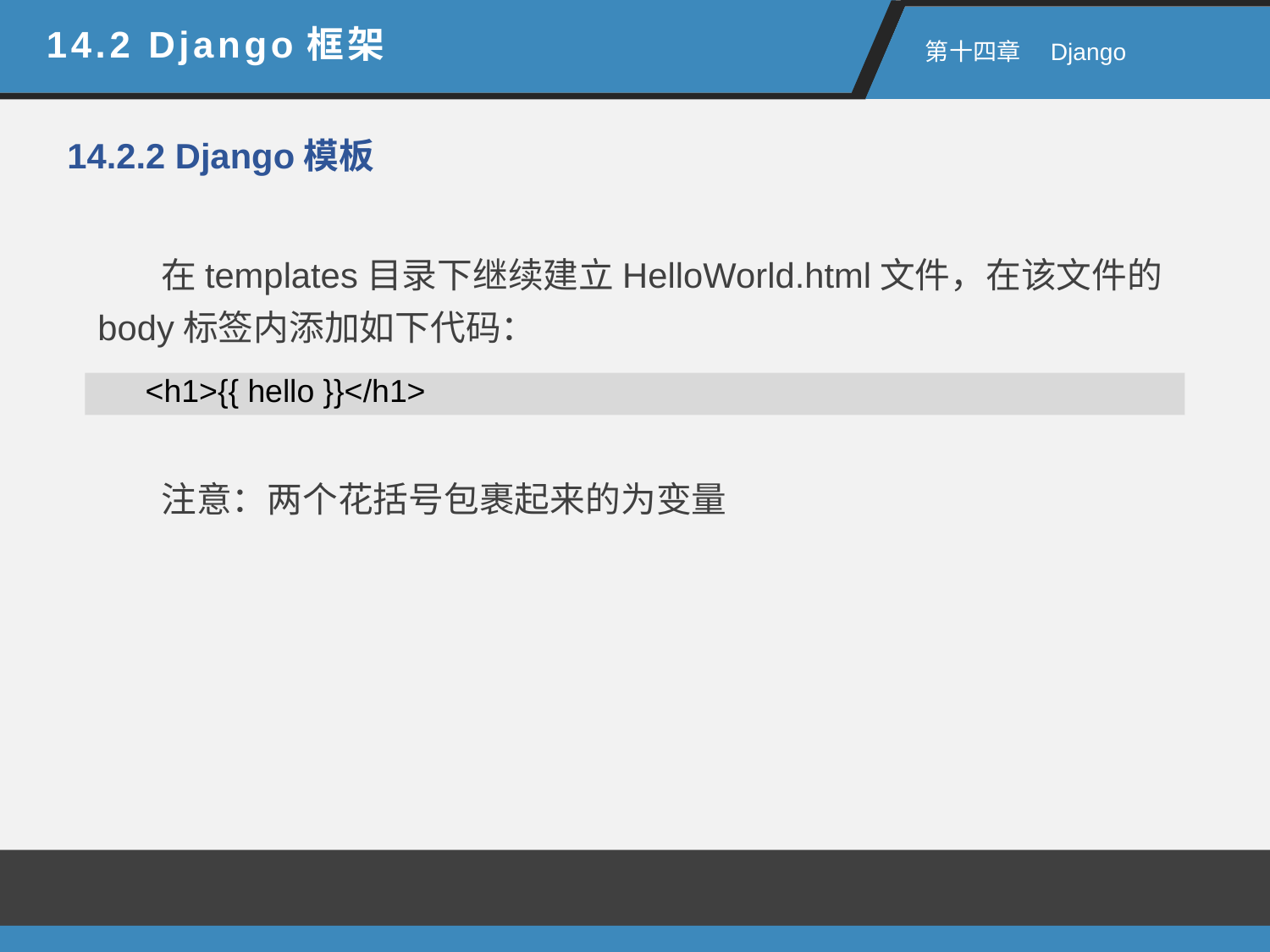

14.2 Django框架
  第十四章　Django
14.2.2 Django模板
在templates目录下继续建立HelloWorld.html文件，在该文件的body标签内添加如下代码：
<h1>{{ hello }}</h1>
注意：两个花括号包裹起来的为变量